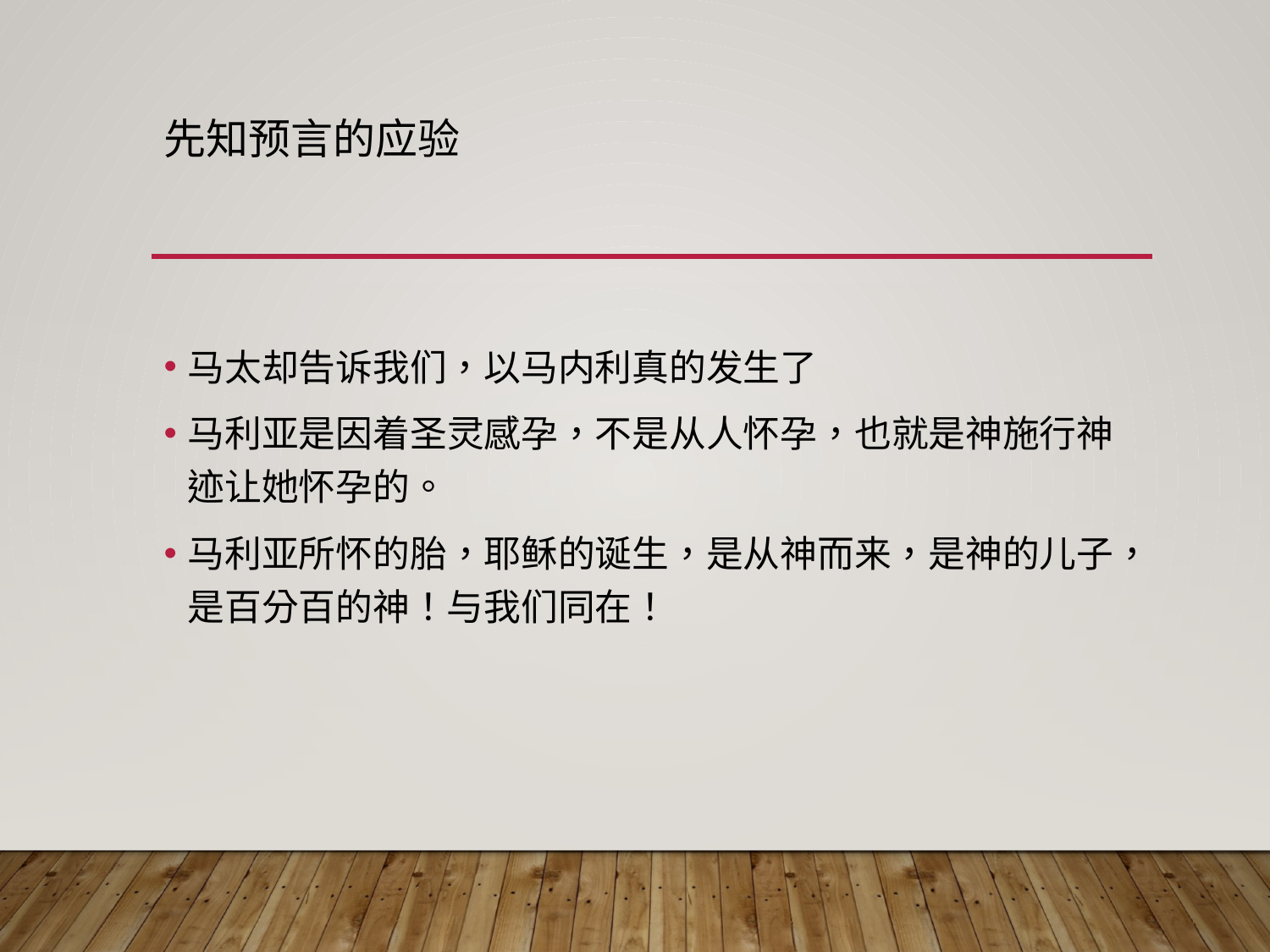

# 先知预言的应验
马太却告诉我们，以马内利真的发生了
马利亚是因着圣灵感孕，不是从人怀孕，也就是神施行神迹让她怀孕的。
马利亚所怀的胎，耶稣的诞生，是从神而来，是神的儿子，是百分百的神！与我们同在！